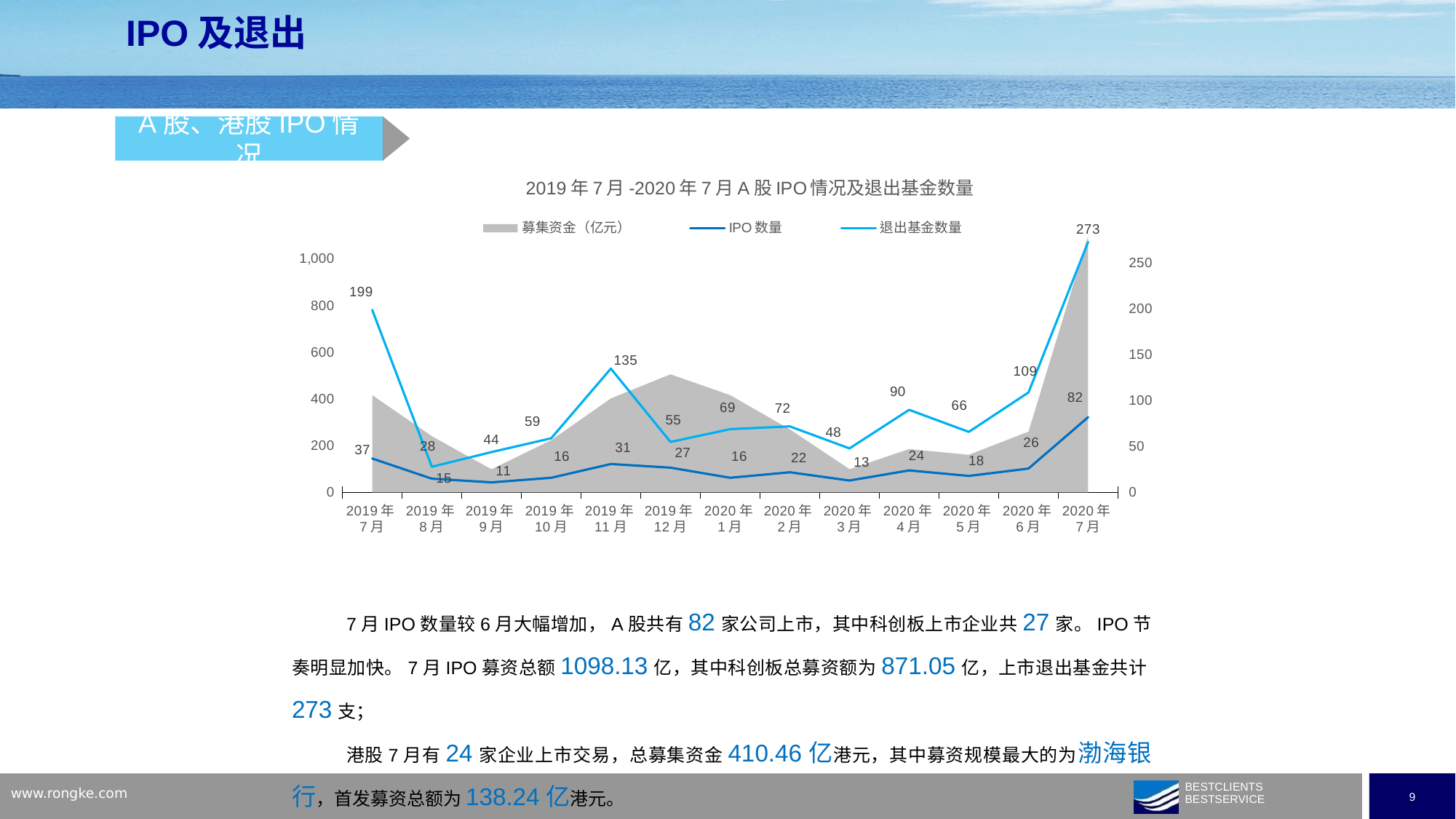

IPO及退出
A股、港股IPO情况

### Chart: 2019年7月-2020年7月A股IPO情况及退出基金数量

| Category | 募集资金（亿元） | IPO数量 | 退出基金数量 |
|---|---|---|---|
| 43647 | 416.6 | 37.0 | 199.0 |
| 43678 | 240.8105844345 | 15.0 | 28.0 |
| 43709 | 99.16 | 11.0 | 44.0 |
| 43739 | 223.66 | 16.0 | 59.0 |
| 43799 | 402.34 | 31.0 | 135.0 |
| 43830 | 505.99902761669995 | 27.0 | 55.0 |
| 43831 | 416.62 | 16.0 | 69.0 |
| 43890 | 269.9924411571 | 22.0 | 72.0 |
| 43921 | 99.61 | 13.0 | 48.0 |
| 43922 | 185.85 | 24.0 | 90.0 |
| 43982 | 161.1 | 18.0 | 66.0 |
| 44012 | 260.56 | 26.0 | 109.0 |
| 44043 | 1098.13 | 82.0 | 273.0 |
7月IPO数量较6月大幅增加，A股共有82家公司上市，其中科创板上市企业共27家。IPO节奏明显加快。7月IPO募资总额1098.13亿，其中科创板总募资额为871.05亿，上市退出基金共计273支；
港股7月有24家企业上市交易，总募集资金410.46亿港元，其中募资规模最大的为渤海银行，首发募资总额为138.24亿港元。